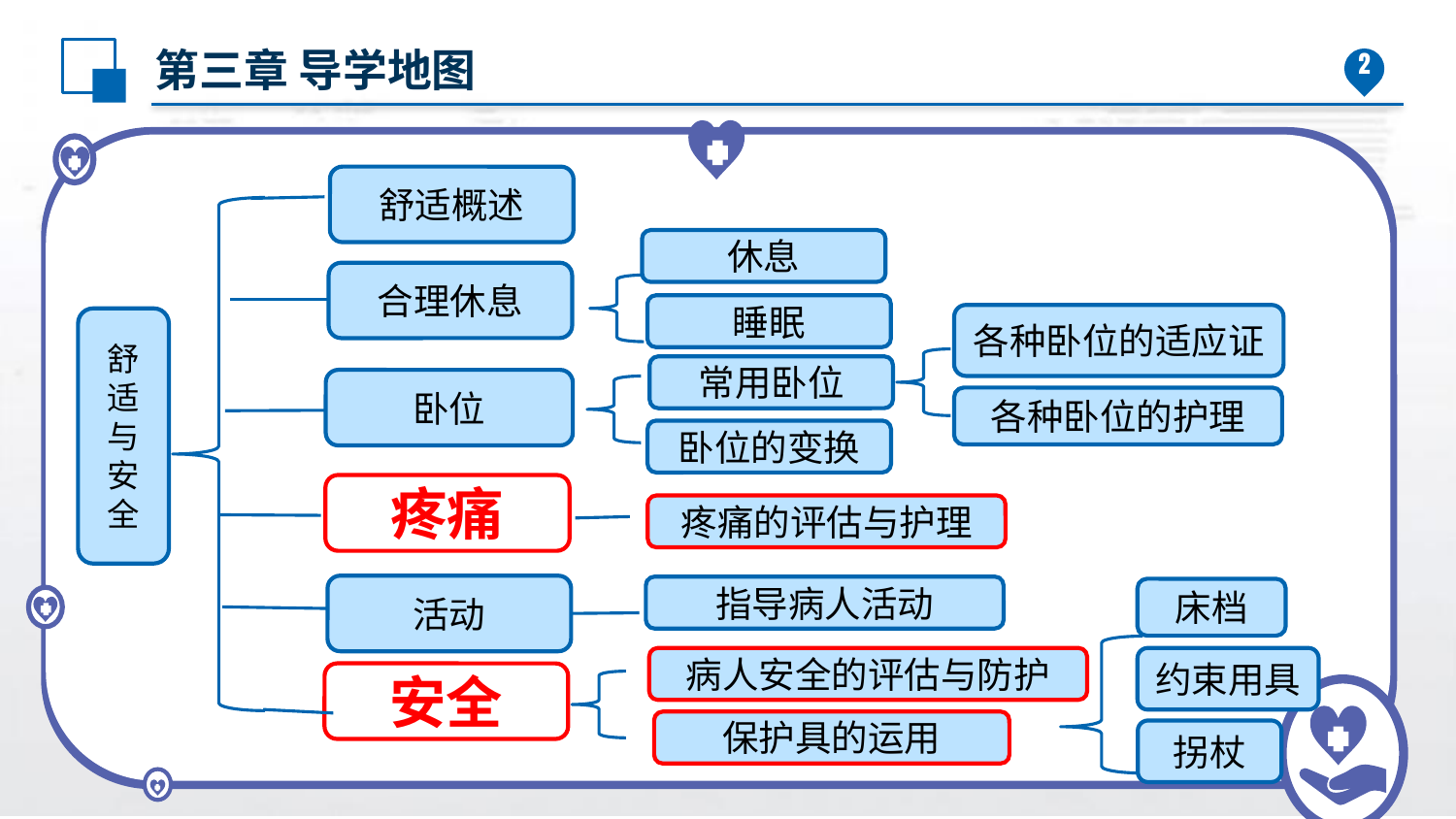

# 第三章 导学地图
2

舒适概述

休息
合理休息
睡眠
舒适
与
安全
常用卧位
卧位
卧位的变换
疼痛
疼痛的评估与护理
活动
指导病人活动
病人安全的评估与防护
保护具的运用
安全

各种卧位的适应证

各种卧位的护理
床档
约束用具
拐杖